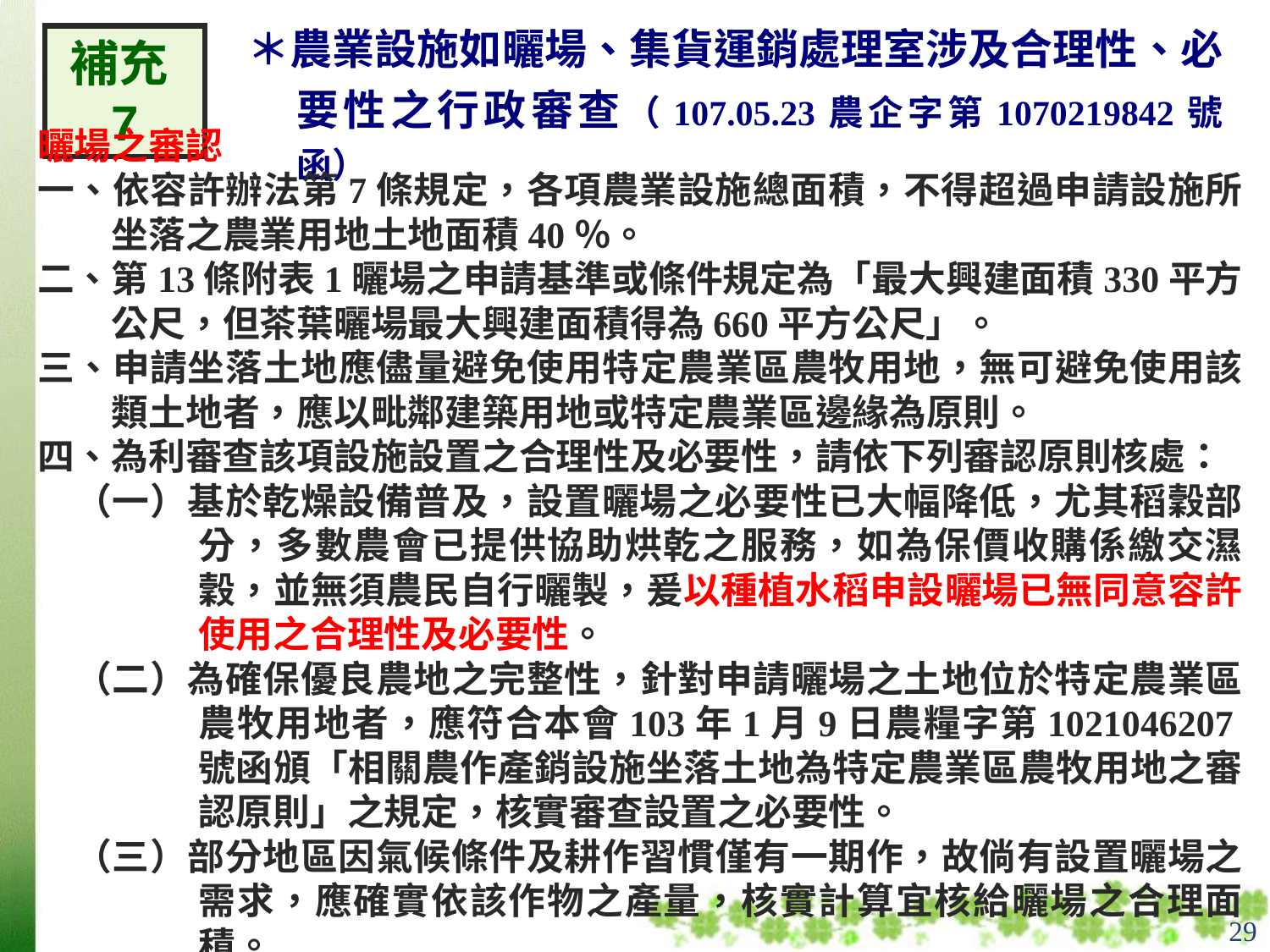

＊農業設施如曬場、集貨運銷處理室涉及合理性、必要性之行政審查（107.05.23農企字第1070219842號函）
補充7
曬場之審認
一、依容許辦法第7條規定，各項農業設施總面積，不得超過申請設施所坐落之農業用地土地面積40％。
二、第13條附表1曬場之申請基準或條件規定為「最大興建面積330平方公尺，但茶葉曬場最大興建面積得為660平方公尺」。
三、申請坐落土地應儘量避免使用特定農業區農牧用地，無可避免使用該類土地者，應以毗鄰建築用地或特定農業區邊緣為原則。
四、為利審查該項設施設置之合理性及必要性，請依下列審認原則核處：
（一）基於乾燥設備普及，設置曬場之必要性已大幅降低，尤其稻穀部分，多數農會已提供協助烘乾之服務，如為保價收購係繳交濕穀，並無須農民自行曬製，爰以種植水稻申設曬場已無同意容許使用之合理性及必要性。
（二）為確保優良農地之完整性，針對申請曬場之土地位於特定農業區農牧用地者，應符合本會103年1月9日農糧字第1021046207號函頒「相關農作產銷設施坐落土地為特定農業區農牧用地之審認原則」之規定，核實審查設置之必要性。
（三）部分地區因氣候條件及耕作習慣僅有一期作，故倘有設置曬場之需求，應確實依該作物之產量，核實計算宜核給曬場之合理面積。
29